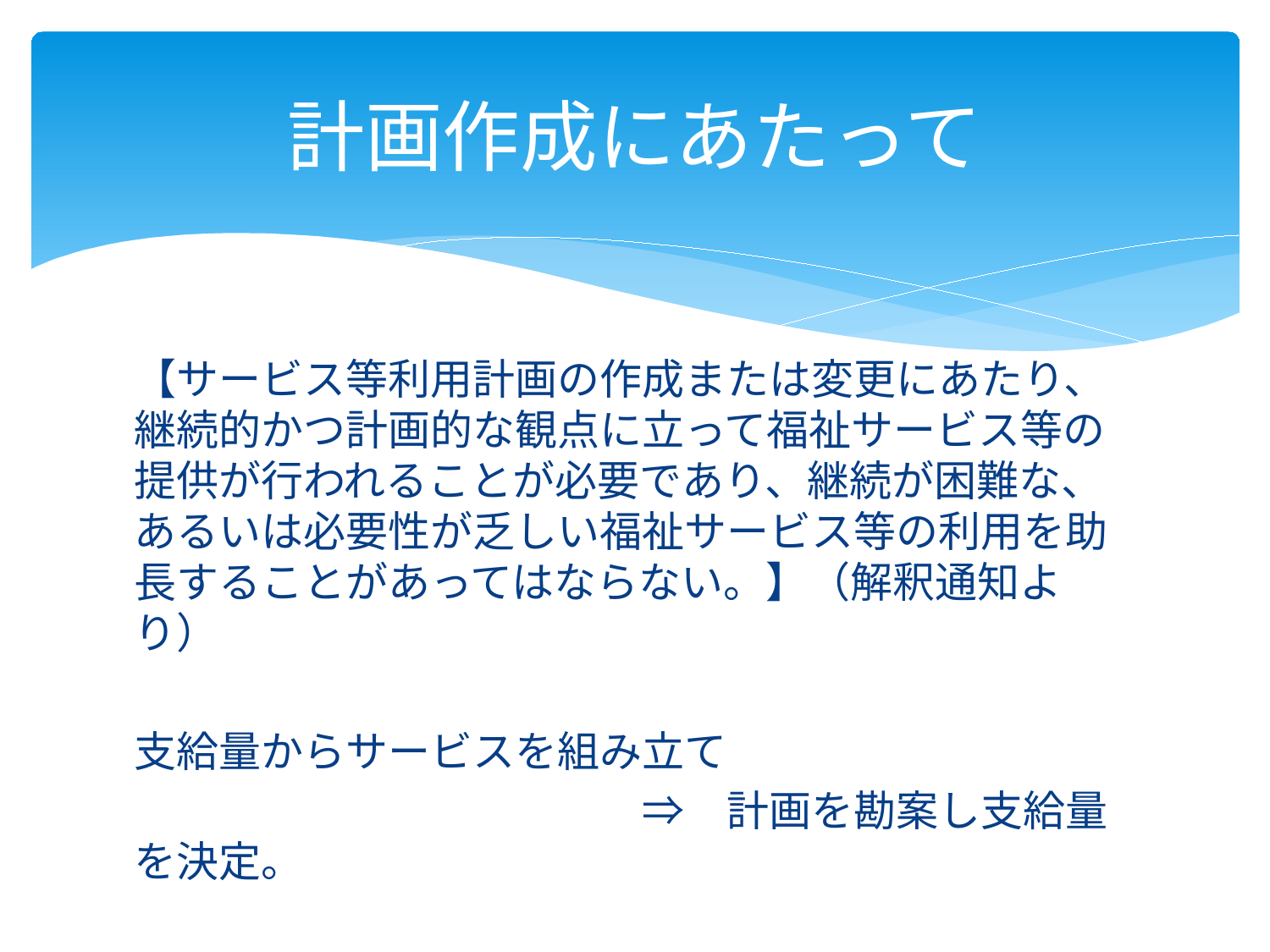

# 計画作成にあたって
【サービス等利用計画の作成または変更にあたり、継続的かつ計画的な観点に立って福祉サービス等の提供が行われることが必要であり、継続が困難な、あるいは必要性が乏しい福祉サービス等の利用を助長することがあってはならない。】（解釈通知より）

支給量からサービスを組み立て
　　　　　　　　　　　　⇒　計画を勘案し支給量を決定。